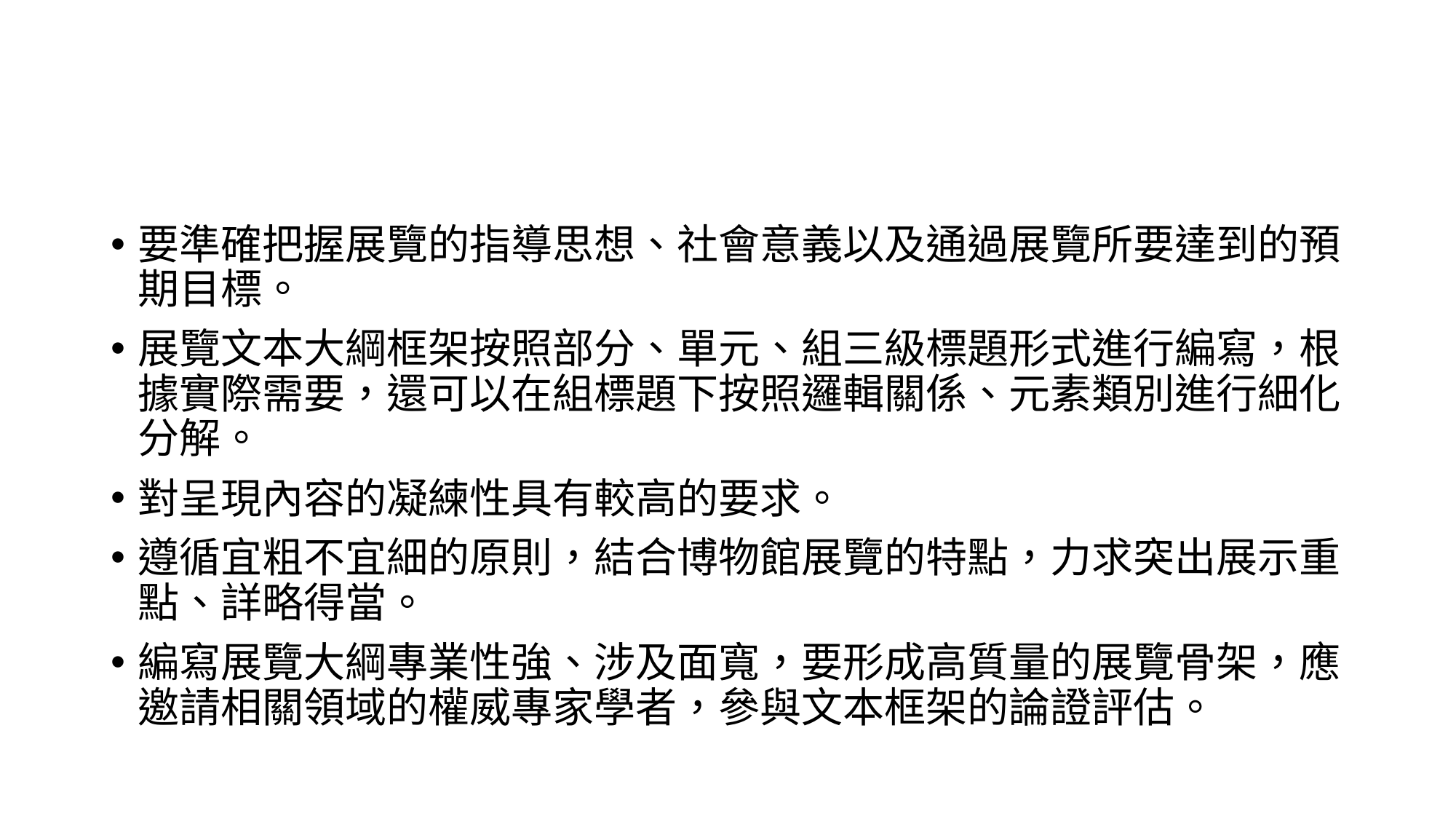

#
要準確把握展覽的指導思想、社會意義以及通過展覽所要達到的預期目標。
展覽文本大綱框架按照部分、單元、組三級標題形式進行編寫，根據實際需要，還可以在組標題下按照邏輯關係、元素類別進行細化分解。
對呈現內容的凝練性具有較高的要求。
遵循宜粗不宜細的原則，結合博物館展覽的特點，力求突出展示重點、詳略得當。
編寫展覽大綱專業性強、涉及面寬，要形成高質量的展覽骨架，應邀請相關領域的權威專家學者，參與文本框架的論證評估。